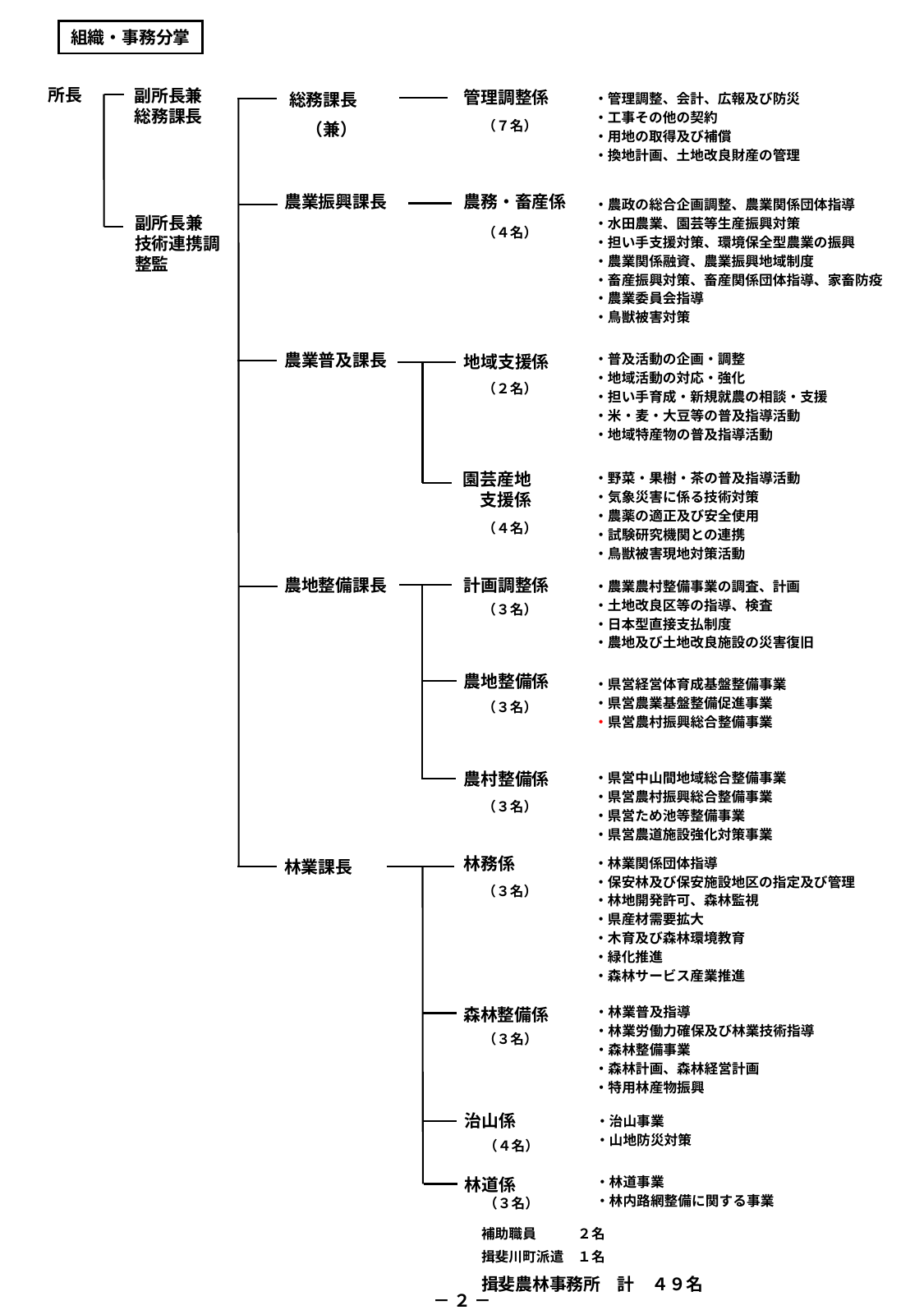

組織・事務分掌
所長
副所長兼総務課長
管理調整係
総務課長
　（兼）
・管理調整、会計、広報及び防災
・工事その他の契約
・用地の取得及び補償
・換地計画、土地改良財産の管理
（７名）
農務・畜産係
農業振興課長
・農政の総合企画調整、農業関係団体指導
・水田農業、園芸等生産振興対策
・担い手支援対策、環境保全型農業の振興
・農業関係融資、農業振興地域制度
・畜産振興対策、畜産関係団体指導、家畜防疫
・農業委員会指導
・鳥獣被害対策
副所長兼　技術連携調整監
（４名）
農業普及課長
地域支援係
・普及活動の企画・調整
・地域活動の対応・強化
・担い手育成・新規就農の相談・支援
・米・麦・大豆等の普及指導活動
・地域特産物の普及指導活動
（２名）
園芸産地　支援係
・野菜・果樹・茶の普及指導活動
・気象災害に係る技術対策
・農薬の適正及び安全使用
・試験研究機関との連携
・鳥獣被害現地対策活動
（４名）
農地整備課長
計画調整係
・農業農村整備事業の調査、計画
・土地改良区等の指導、検査
・日本型直接支払制度
・農地及び土地改良施設の災害復旧
（３名）
農地整備係
・県営経営体育成基盤整備事業
・県営農業基盤整備促進事業
・県営農村振興総合整備事業

（３名）
農村整備係
・県営中山間地域総合整備事業
・県営農村振興総合整備事業
・県営ため池等整備事業
・県営農道施設強化対策事業
（３名）
林務係
林業課長
・林業関係団体指導
・保安林及び保安施設地区の指定及び管理
・林地開発許可、森林監視
・県産材需要拡大
・木育及び森林環境教育
・緑化推進
・森林サービス産業推進
（３名）
森林整備係
・林業普及指導
・林業労働力確保及び林業技術指導
・森林整備事業
・森林計画、森林経営計画
・特用林産物振興
（３名）
治山係
・治山事業
・山地防災対策
（４名）
林道係
・林道事業
・林内路網整備に関する事業
（３名）
補助職員　　　２名
揖斐川町派遣　１名
揖斐農林事務所　計　４９名

－ ２ －